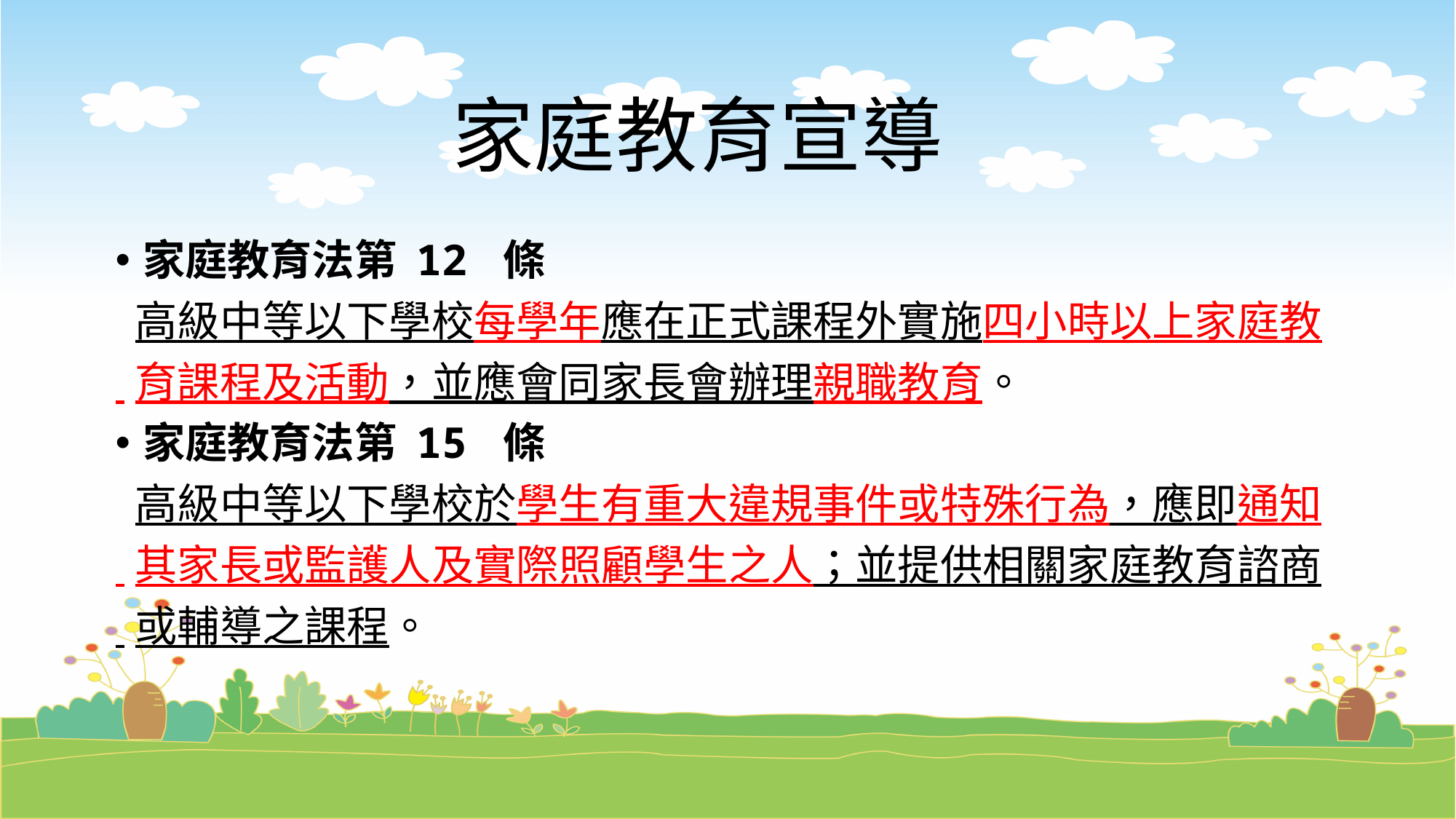

# 家庭教育宣導
家庭教育法第 12 條
 高級中等以下學校每學年應在正式課程外實施四小時以上家庭教
 育課程及活動，並應會同家長會辦理親職教育。
家庭教育法第 15 條
 高級中等以下學校於學生有重大違規事件或特殊行為，應即通知
 其家長或監護人及實際照顧學生之人；並提供相關家庭教育諮商
 或輔導之課程。